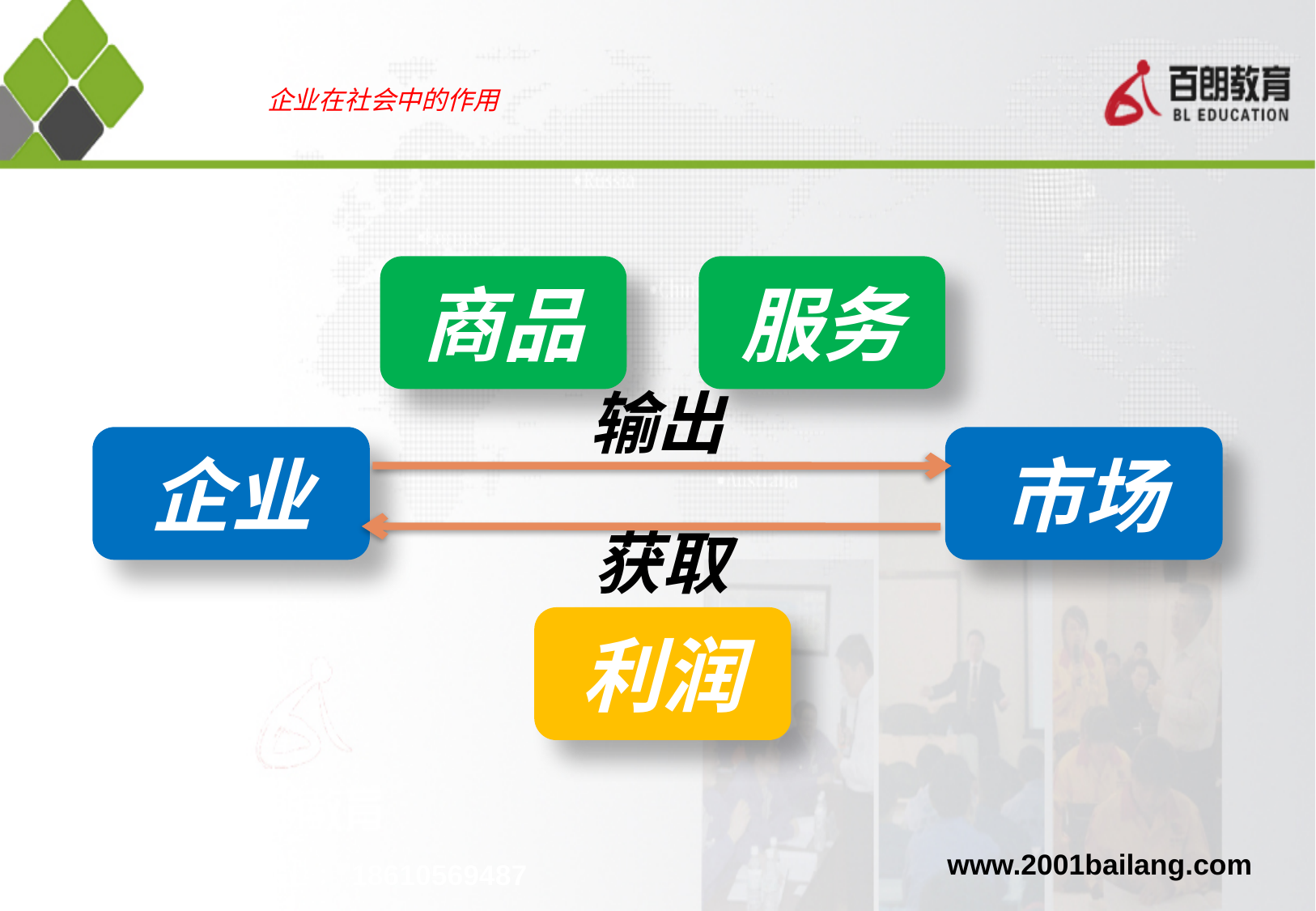

企业在社会中的作用
商品
服务
输出
企业
市场
获取
利润